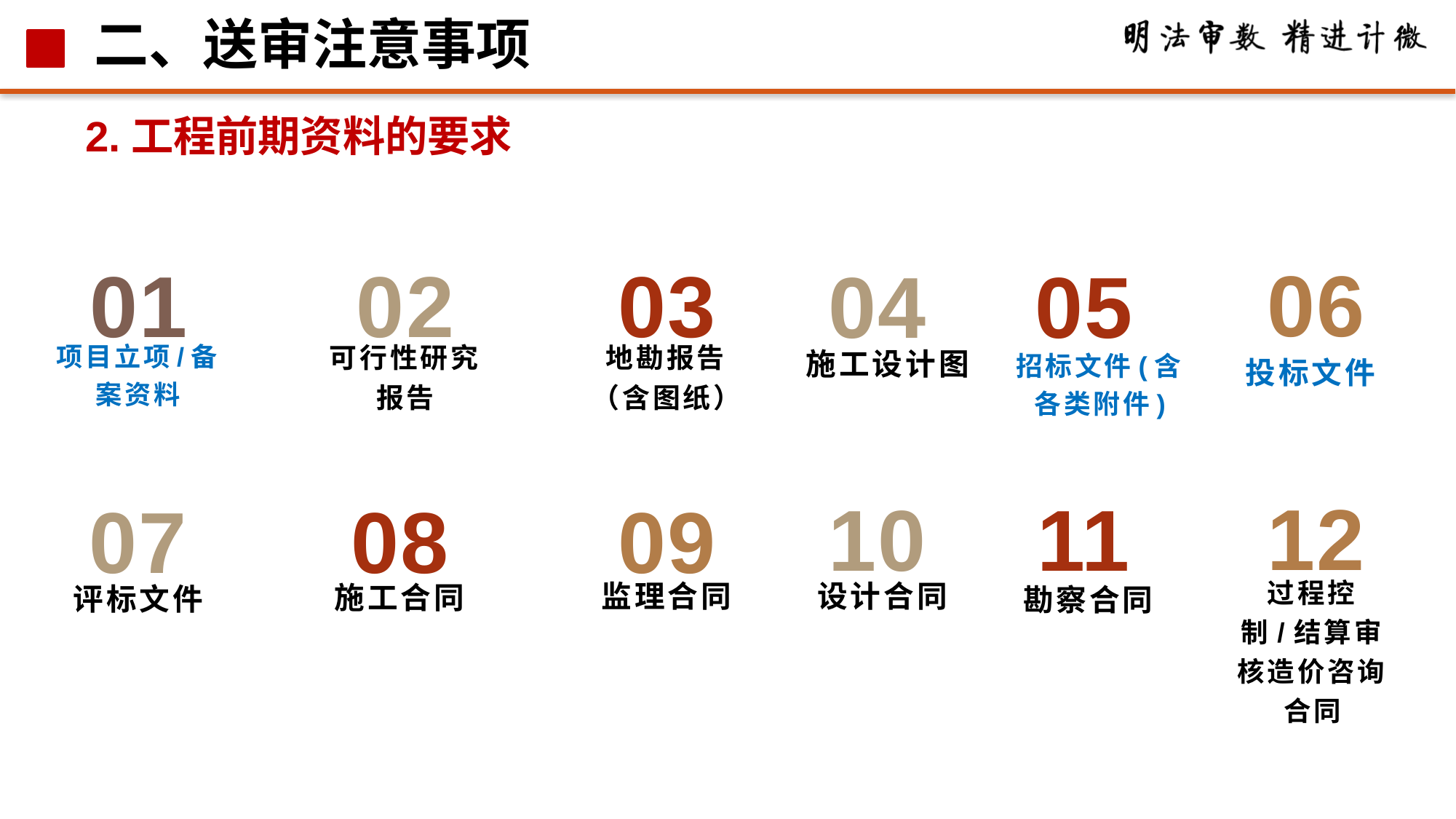

# 二、送审注意事项
2.工程前期资料的要求
06
01
02
03
05
04
项目立项/备案资料
可行性研究报告
地勘报告（含图纸）
施工设计图
招标文件(含各类附件)
投标文件
12
11
10
07
08
09
勘察合同
过程控制/结算审核造价咨询合同
监理合同
设计合同
施工合同
评标文件